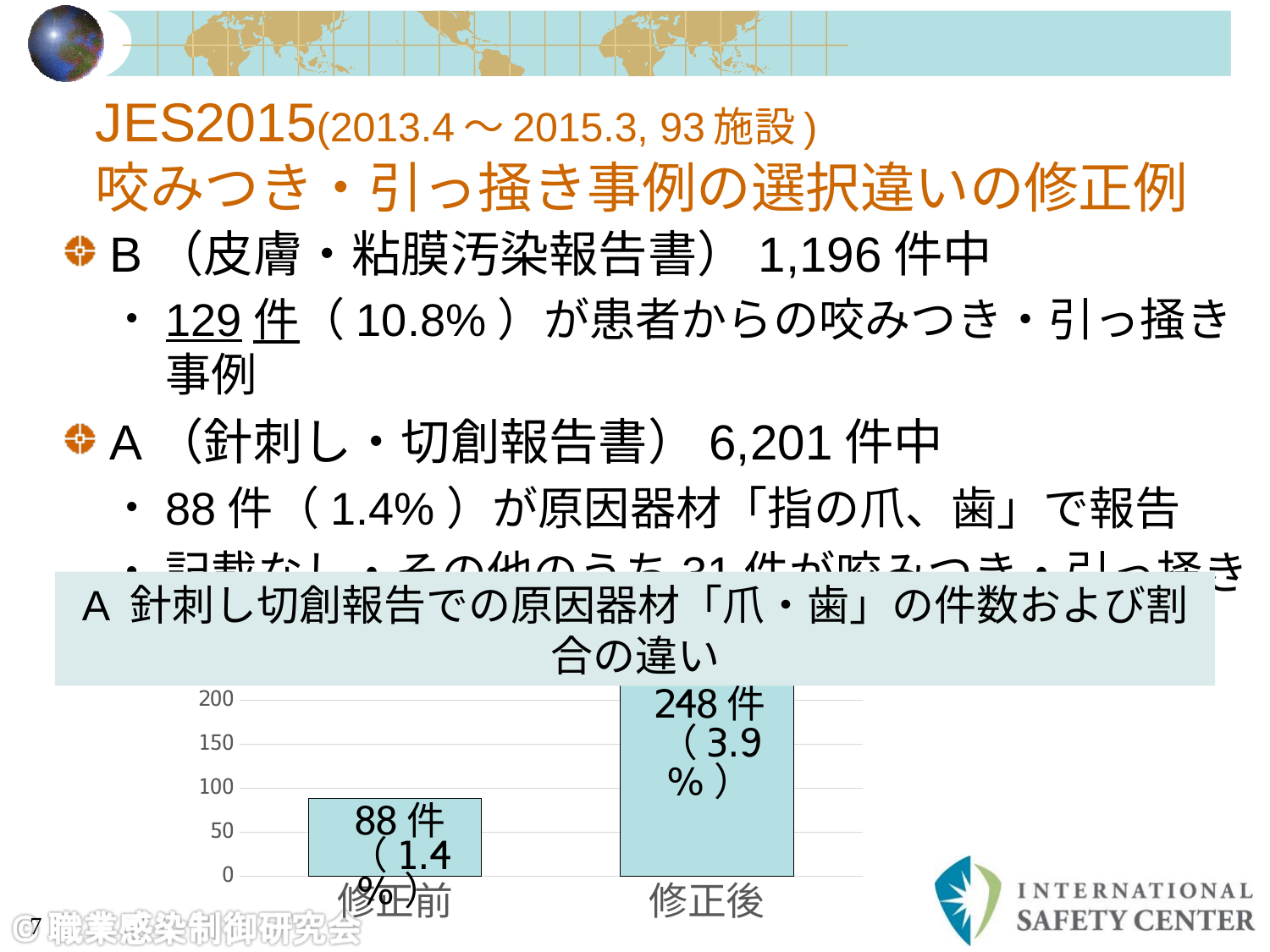

# JES2015(2013.4～2015.3, 93施設) 咬みつき・引っ掻き事例の選択違いの修正例
B（皮膚・粘膜汚染報告書）1,196件中
129件（10.8%）が患者からの咬みつき・引っ掻き事例
A（針刺し・切創報告書）6,201件中
88件（1.4%）が原因器材「指の爪、歯」で報告
記載なし・その他のうち31件が咬みつき・引っ掻き事例

A 針刺し切創報告での原因器材「爪・歯」の件数および割合の違い

### Chart

| Category | 列1 |
|---|---|
| 修正前 | 88.0 |
| 修正後 | 248.0 |
248件
（3.9%）
88件
（1.4%）
7